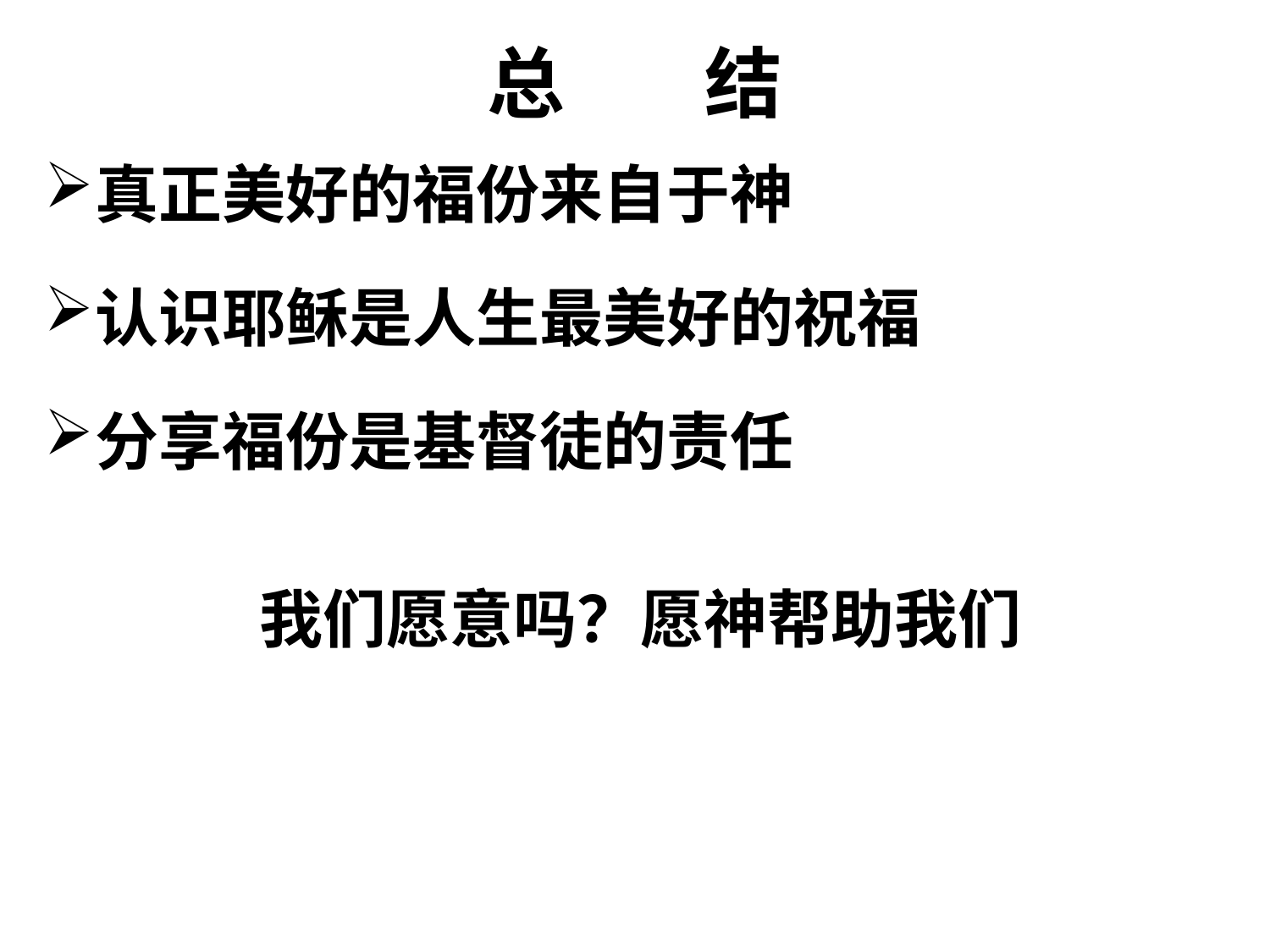

# 总        结
真正美好的福份来自于神

认识耶稣是人生最美好的祝福

分享福份是基督徒的责任

我们愿意吗？愿神帮助我们